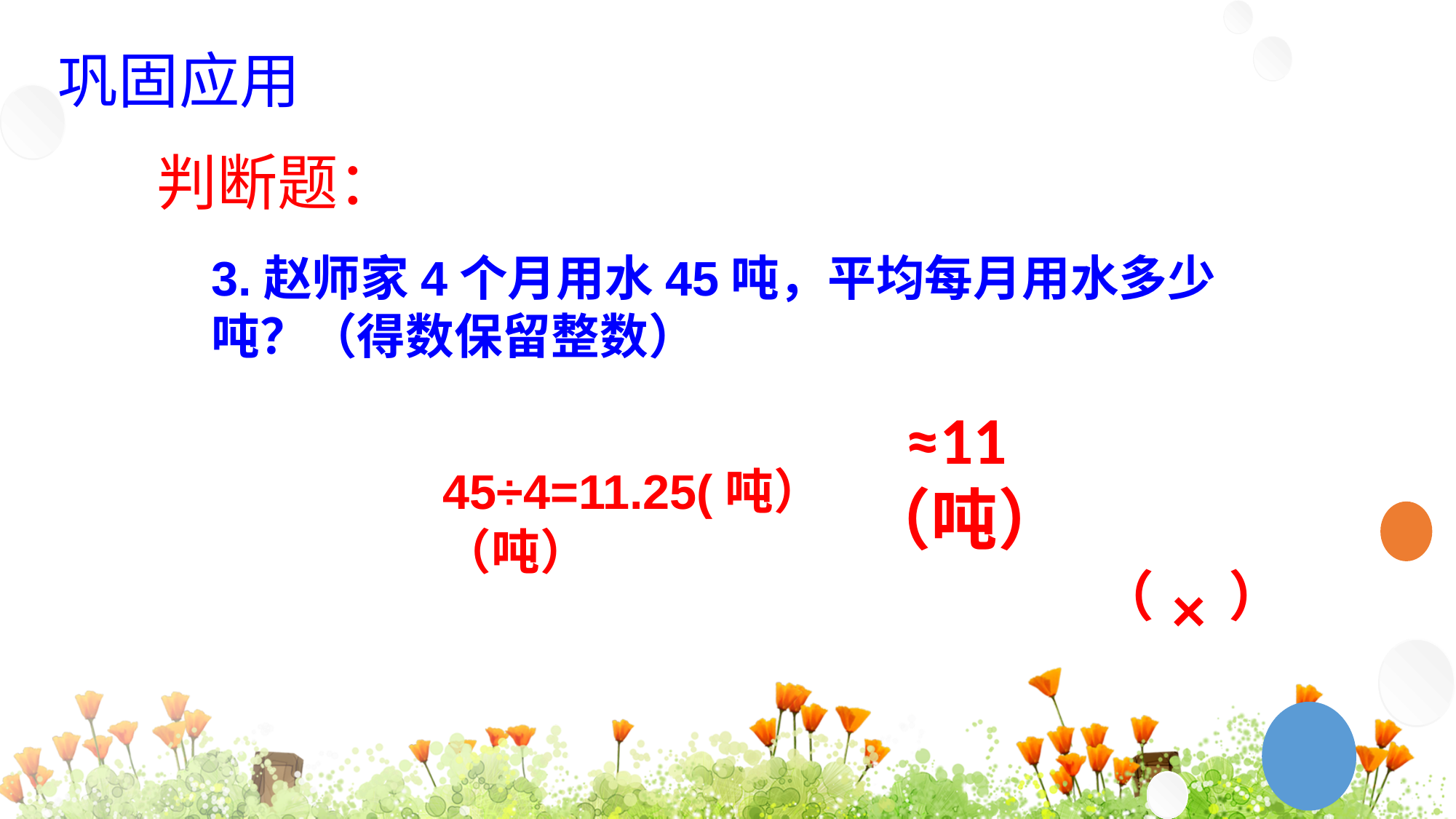

巩固应用
判断题：
3.赵师家4个月用水45吨，平均每月用水多少吨？（得数保留整数）
≈11（吨）
45÷4=11.25(吨）≈ 12（吨）

（      ）
×